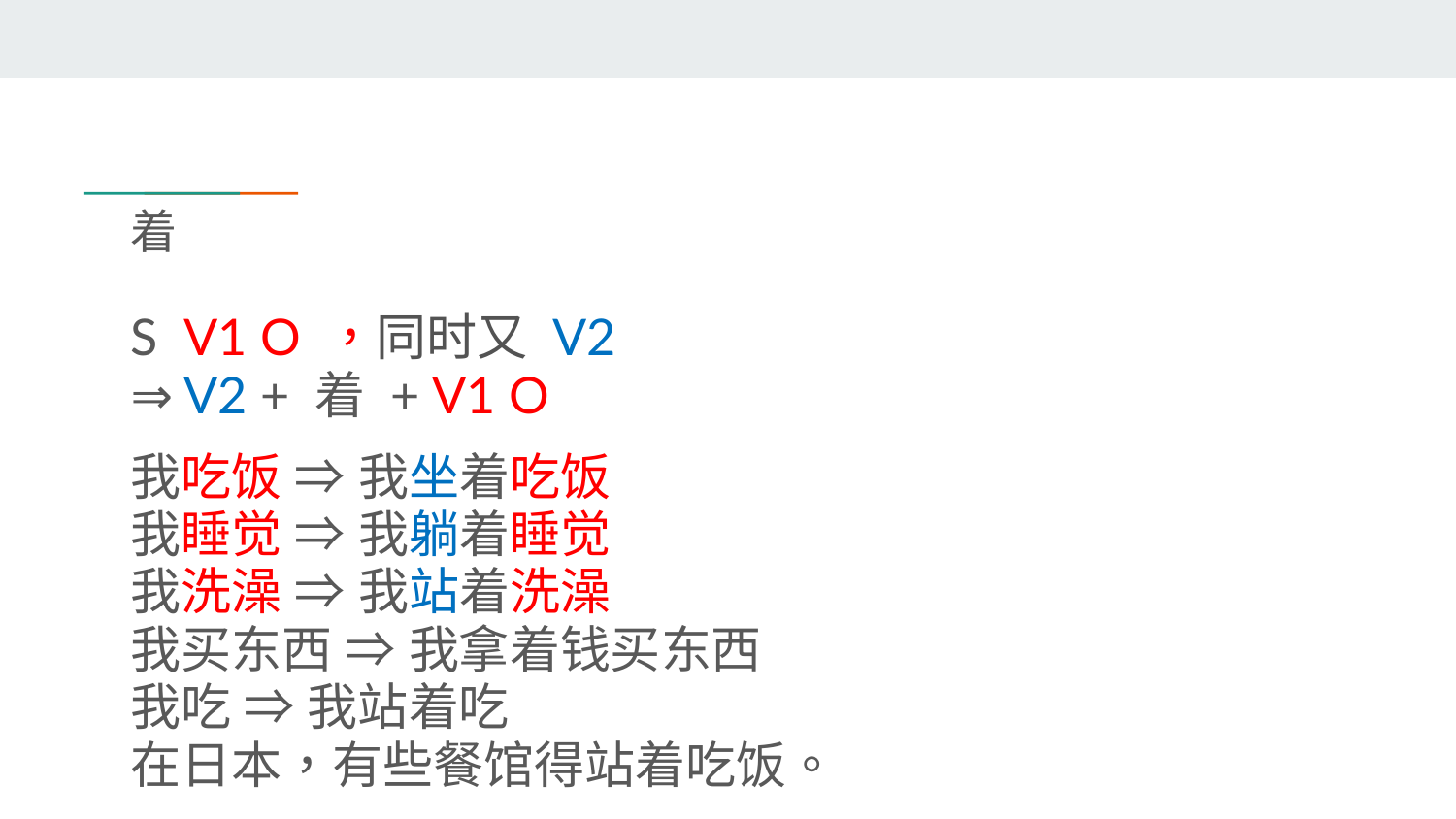

# 着

S  V1 O ，同时又 V2
⇒ V2 + 着 + V1 O
我吃饭 ⇒ 我坐着吃饭
我睡觉 ⇒ 我躺着睡觉
我洗澡 ⇒ 我站着洗澡
我买东西 ⇒ 我拿着钱买东西
我吃 ⇒ 我站着吃
在日本，有些餐馆得站着吃饭。